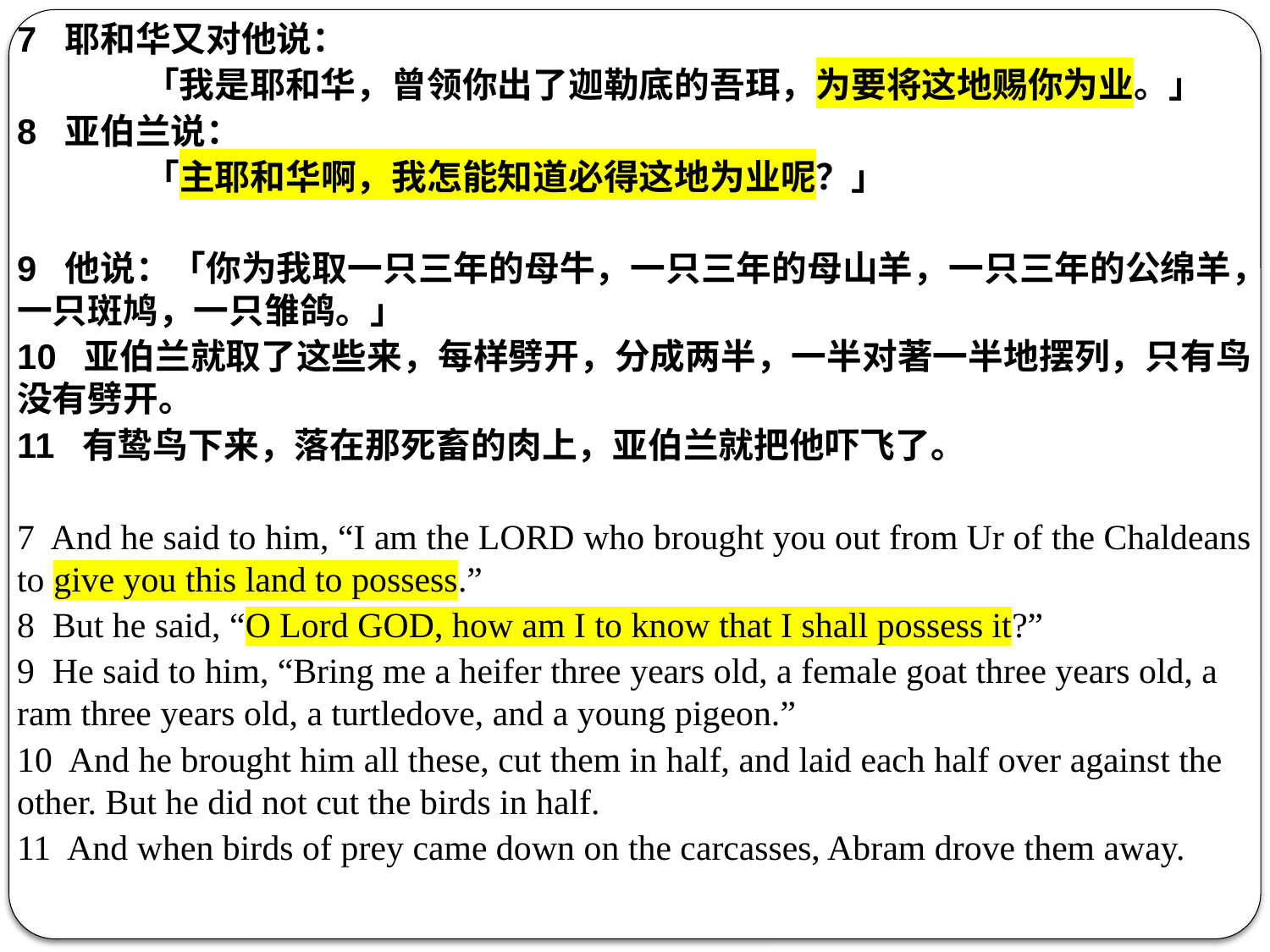

7  耶和华又对他说：
	「我是耶和华，曾领你出了迦勒底的吾珥，为要将这地赐你为业。」
8  亚伯兰说：
	「主耶和华啊，我怎能知道必得这地为业呢？」

9  他说：「你为我取一只三年的母牛，一只三年的母山羊，一只三年的公绵羊，一只斑鸠，一只雏鸽。」
10  亚伯兰就取了这些来，每样劈开，分成两半，一半对著一半地摆列，只有鸟没有劈开。
11  有鸷鸟下来，落在那死畜的肉上，亚伯兰就把他吓飞了。

7  And he said to him, “I am the LORD who brought you out from Ur of the Chaldeans to give you this land to possess.”
8  But he said, “O Lord GOD, how am I to know that I shall possess it?”
9  He said to him, “Bring me a heifer three years old, a female goat three years old, a ram three years old, a turtledove, and a young pigeon.”
10  And he brought him all these, cut them in half, and laid each half over against the other. But he did not cut the birds in half.
11  And when birds of prey came down on the carcasses, Abram drove them away.